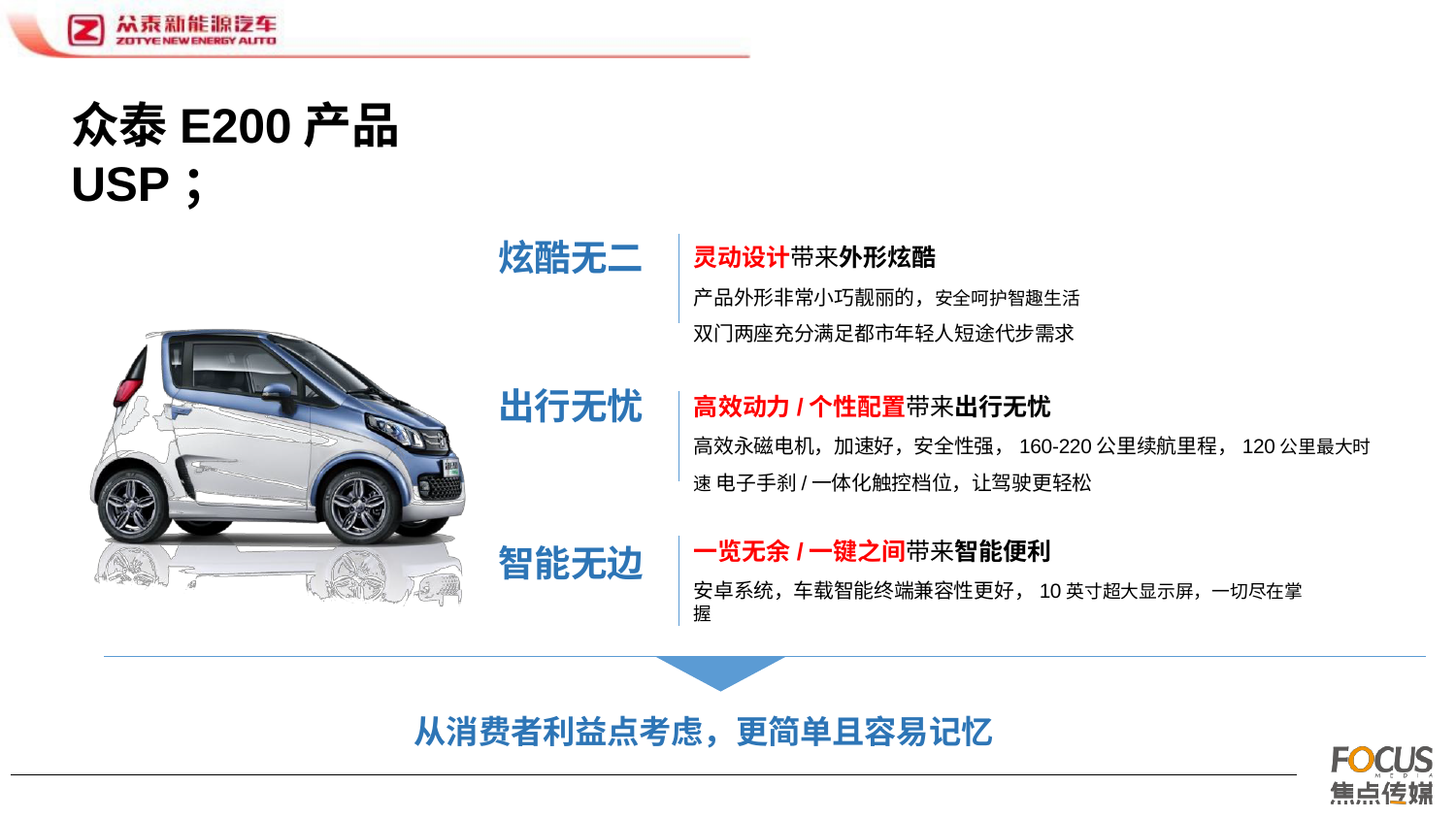

# 众泰E200产品USP；
灵动设计带来外形炫酷
产品外形非常小巧靓丽的，安全呵护智趣生活 双门两座充分满足都市年轻人短途代步需求

炫酷无二

高效动力/个性配置带来出行无忧
高效永磁电机，加速好，安全性强，160-220公里续航里程，120公里最大时速 电子手刹/一体化触控档位，让驾驶更轻松
出行无忧

一览无余/一键之间带来智能便利
安卓系统，车载智能终端兼容性更好，10英寸超大显示屏，一切尽在掌握

智能无边

从消费者利益点考虑，更简单且容易记忆